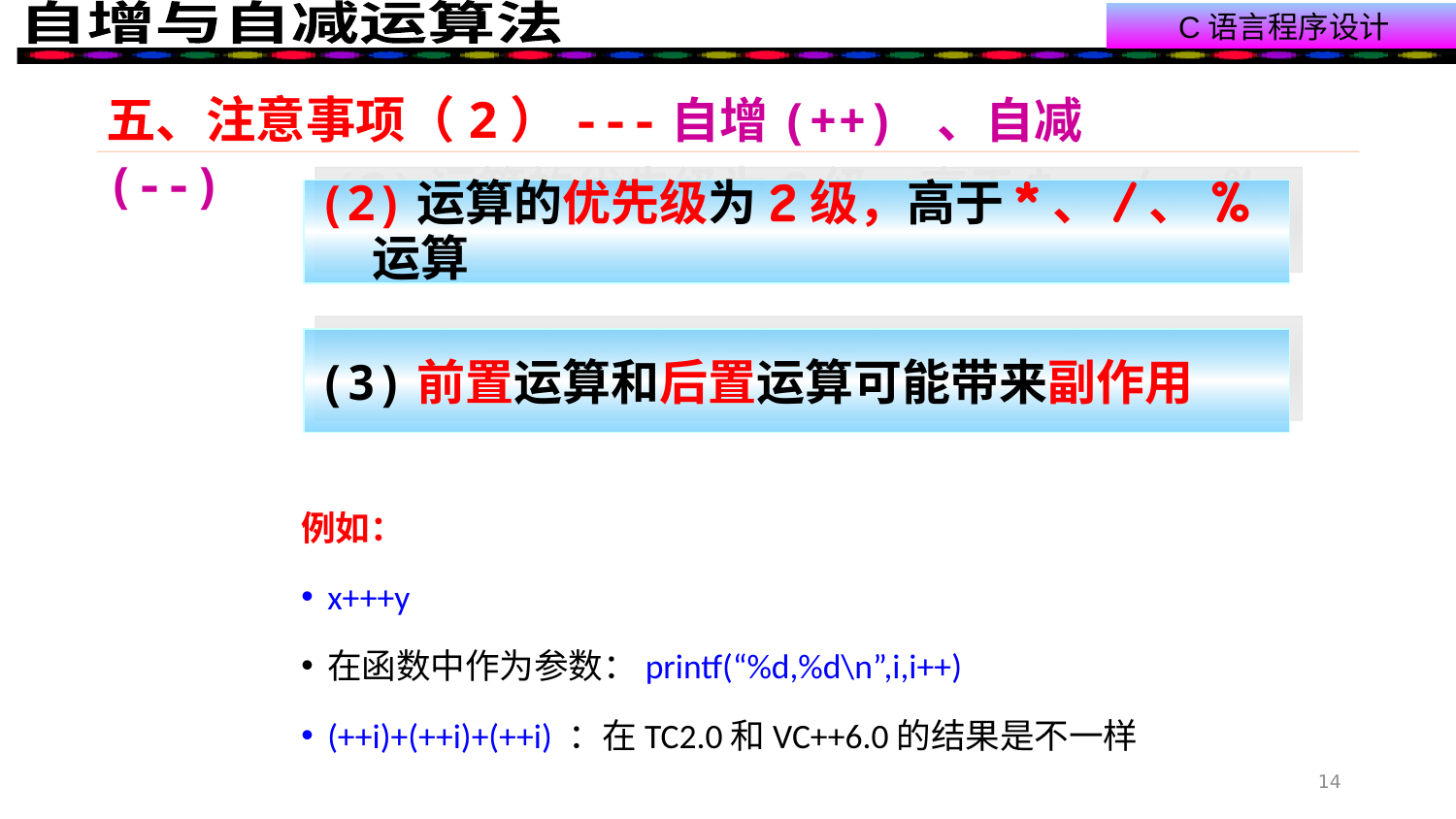

五、注意事项（2）---自增(++) 、自减(--)

(2)运算的优先级为2级，高于*、/、%运算
(3)前置运算和后置运算可能带来副作用
例如：
x+++y
在函数中作为参数：printf(“%d,%d\n”,i,i++)
(++i)+(++i)+(++i) ：在TC2.0和VC++6.0的结果是不一样
14